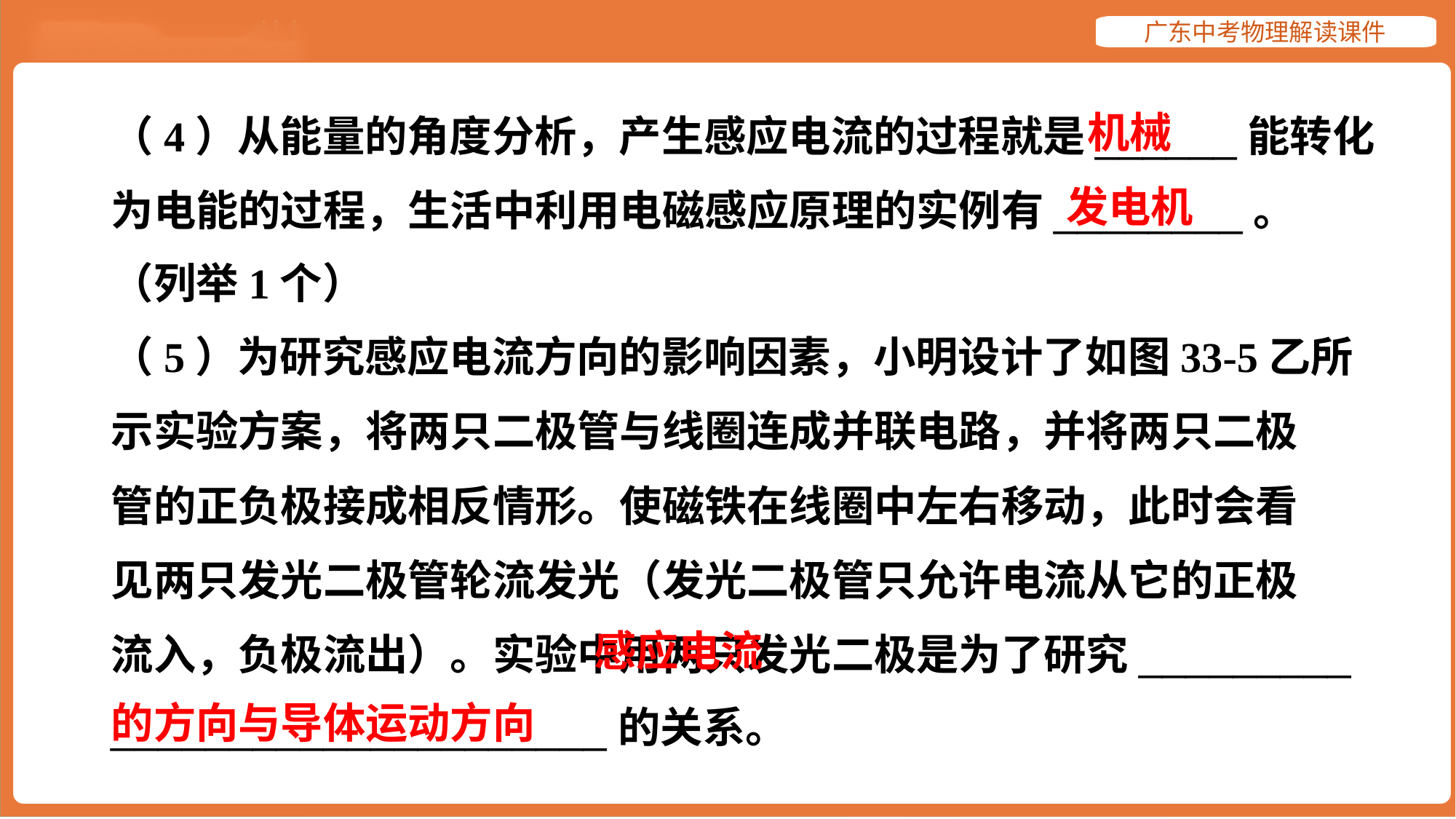

机械
（4）从能量的角度分析，产生感应电流的过程就是______能转化
为电能的过程，生活中利用电磁感应原理的实例有________。
（列举1个）
发电机
（5）为研究感应电流方向的影响因素，小明设计了如图33-5乙所
示实验方案，将两只二极管与线圈连成并联电路，并将两只二极
管的正负极接成相反情形。使磁铁在线圈中左右移动，此时会看
见两只发光二极管轮流发光（发光二极管只允许电流从它的正极
流入，负极流出）。实验中用两只发光二极是为了研究_________
_____________________的关系。
                                                 感应电流
的方向与导体运动方向